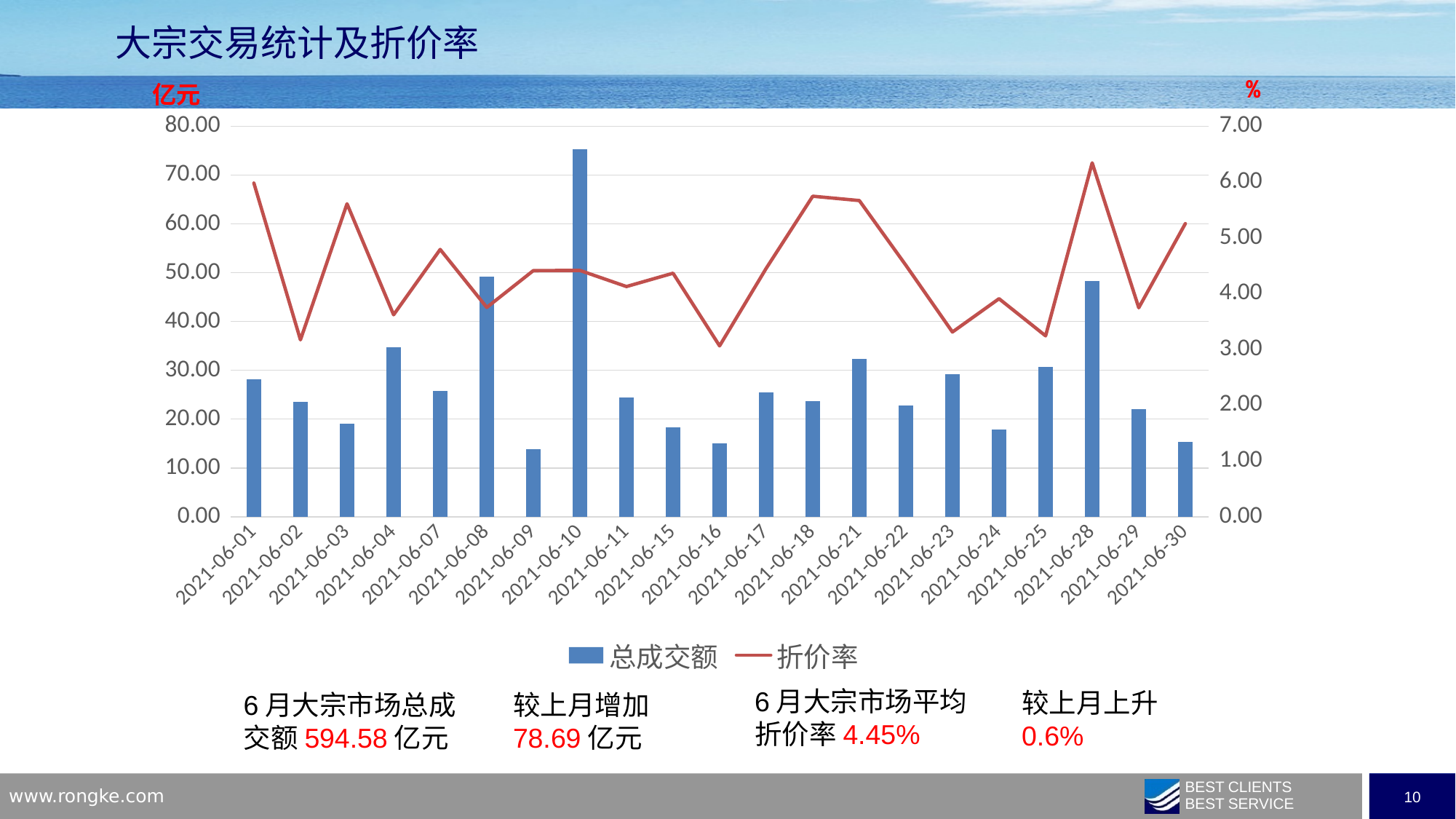

大宗交易统计及折价率
%
亿元

### Chart

| Category |  |  |
|---|---|---|
| 2021-06-01 | 28.10016800000001 | 5.98007147321899 |
| 2021-06-02 | 23.576269000000003 | 3.1701230223135584 |
| 2021-06-03 | 19.00852299999999 | 5.608410514830567 |
| 2021-06-04 | 34.648016999999996 | 3.619355883431763 |
| 2021-06-07 | 25.701595 | 4.790334121010431 |
| 2021-06-08 | 49.124062 | 3.7513661044518893 |
| 2021-06-09 | 13.785212999999995 | 4.4111460304616985 |
| 2021-06-10 | 75.325285 | 4.414013612290257 |
| 2021-06-11 | 24.457972000000012 | 4.1255332142855226 |
| 2021-06-15 | 18.242786000000002 | 4.364336577865015 |
| 2021-06-16 | 15.056756 | 3.062375427757385 |
| 2021-06-17 | 25.534585999999994 | 4.4503924148981175 |
| 2021-06-18 | 23.724216999999985 | 5.744281413980194 |
| 2021-06-21 | 32.263003000000005 | 5.666092154075717 |
| 2021-06-22 | 22.730966999999996 | 4.506680103036455 |
| 2021-06-23 | 29.136533000000007 | 3.3102271266833 |
| 2021-06-24 | 17.83831699999999 | 3.9071472536518934 |
| 2021-06-25 | 30.63117 | 3.2418537321298206 |
| 2021-06-28 | 48.33734299999998 | 6.341641091766784 |
| 2021-06-29 | 22.084466 | 3.7458066287428537 |
| 2021-06-30 | 15.277426 | 5.252946171352846 |
6月大宗市场平均折价率4.45%
较上月上升0.6%
6月大宗市场总成交额594.58亿元
较上月增加
78.69亿元